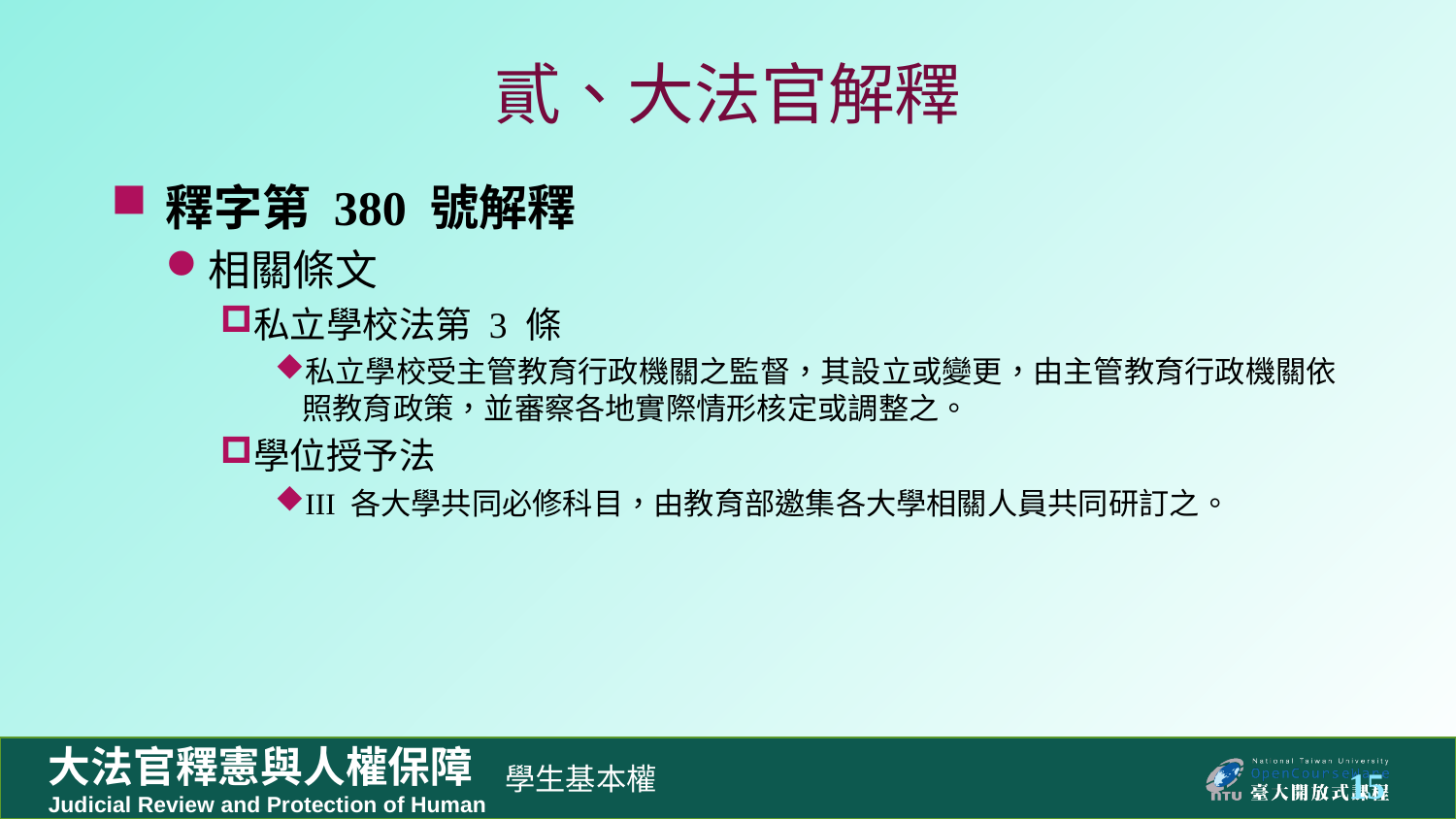

# 貳、大法官解釋
釋字第 380 號解釋
相關條文
私立學校法第 3 條
私立學校受主管教育行政機關之監督，其設立或變更，由主管教育行政機關依照教育政策，並審察各地實際情形核定或調整之。
學位授予法
III 各大學共同必修科目，由教育部邀集各大學相關人員共同研訂之。